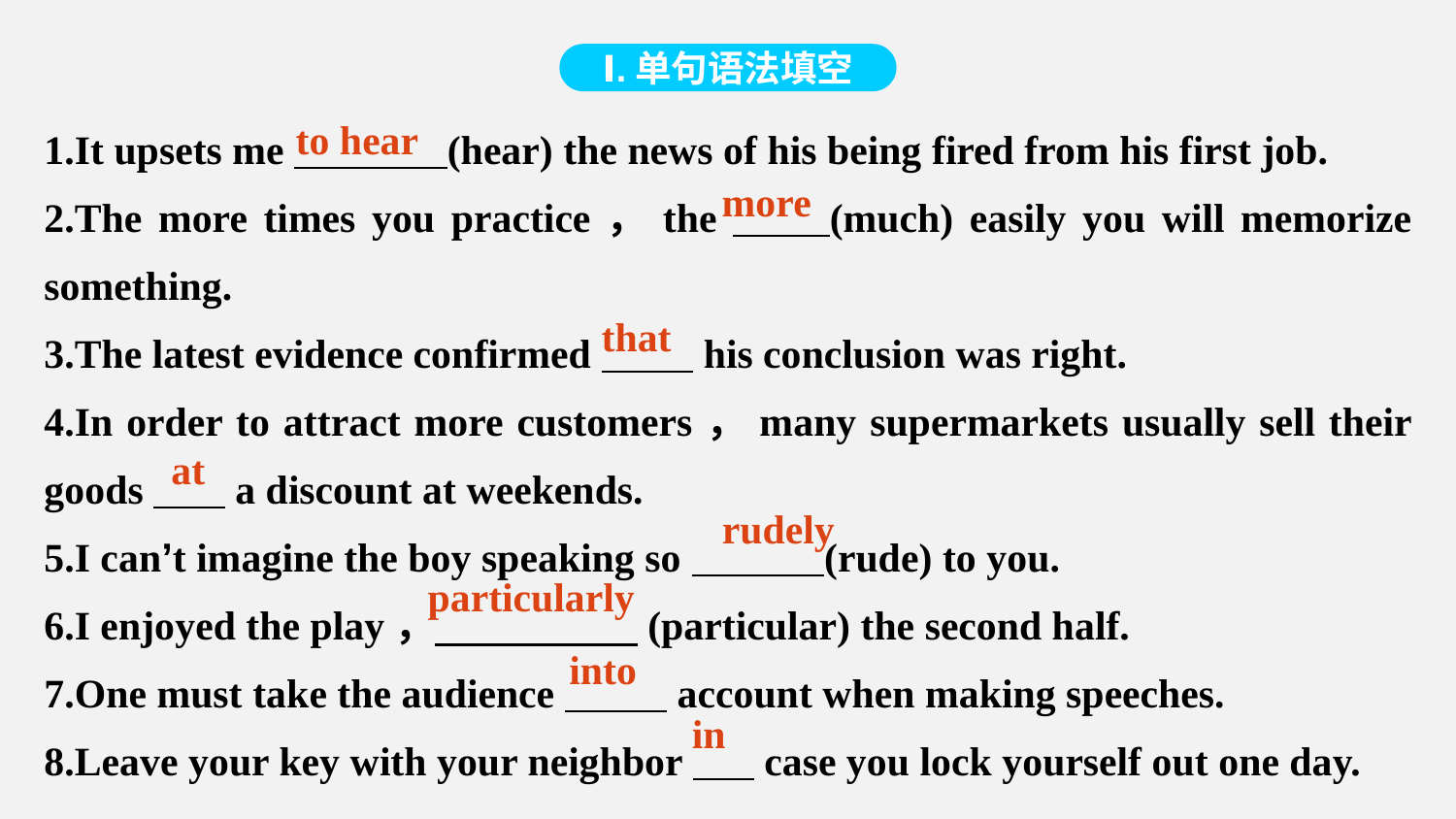

Ⅰ.单句语法填空
1.It upsets me                (hear) the news of his being fired from his first job.
2.The more times you practice，the       (much) easily you will memorize something.
3.The latest evidence confirmed           his conclusion was right.
4.In order to attract more customers，many supermarkets usually sell their goods         a discount at weekends.
5.I can’t imagine the boy speaking so              (rude) to you.
6.I enjoyed the play，                      (particular) the second half.
7.One must take the audience            account when making speeches.
8.Leave your key with your neighbor        case you lock yourself out one day.
to hear
more
that
at
rudely
particularly
into
in